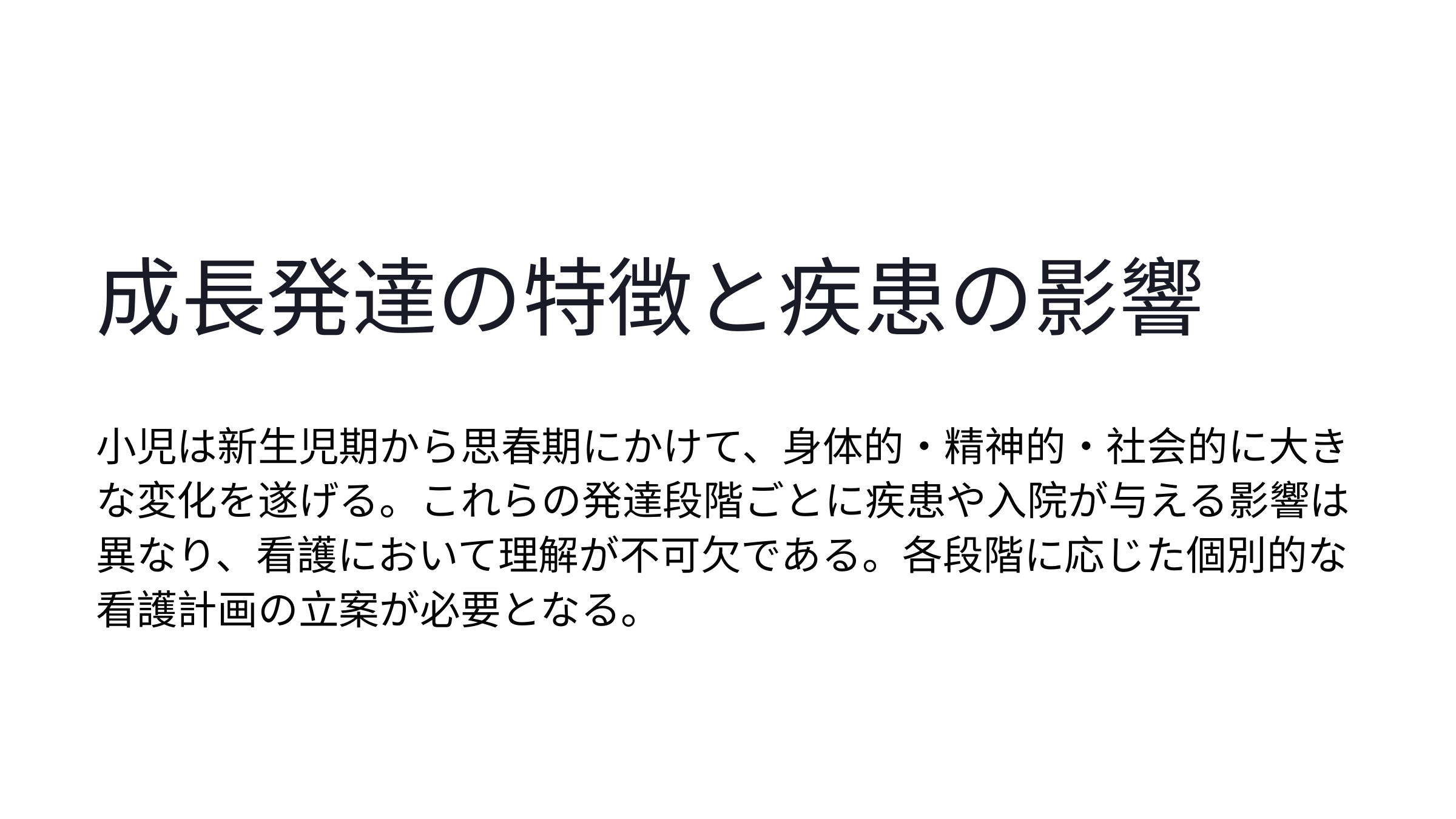

成長発達の特徴と疾患の影響
小児は新生児期から思春期にかけて、身体的・精神的・社会的に大きな変化を遂げる。これらの発達段階ごとに疾患や入院が与える影響は異なり、看護において理解が不可欠である。各段階に応じた個別的な看護計画の立案が必要となる。